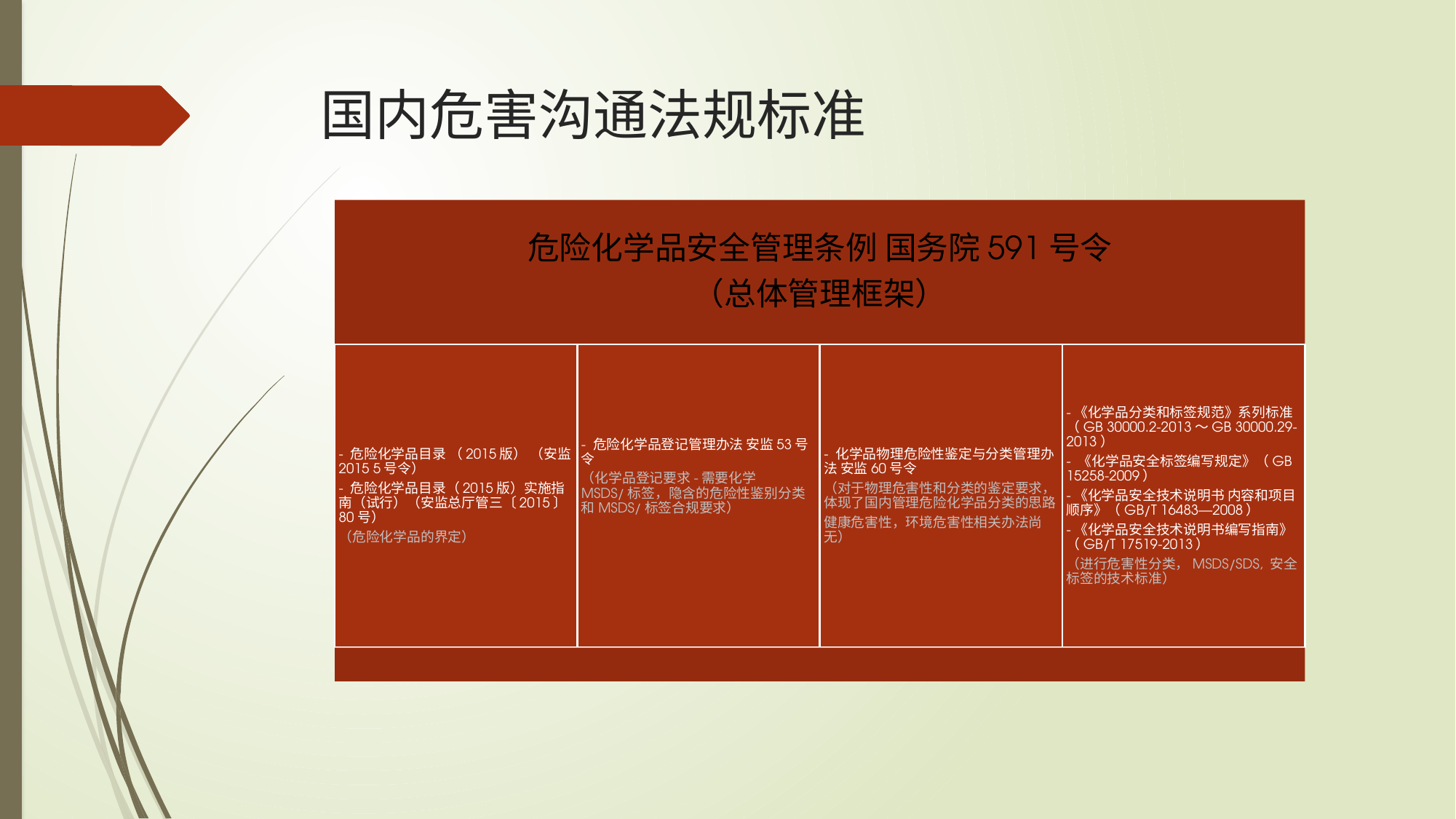

# 国内危害沟通法规标准
危险化学品安全管理条例 国务院591号令
（总体管理框架）
- 危险化学品目录 （2015版） （安监2015 5号令）
- 危险化学品目录（2015版）实施指南（试行）（安监总厅管三〔2015〕80号）
（危险化学品的界定）
- 危险化学品登记管理办法 安监53号令
（化学品登记要求-需要化学MSDS/标签，隐含的危险性鉴别分类和MSDS/标签合规要求）

- 化学品物理危险性鉴定与分类管理办法 安监60号令
（对于物理危害性和分类的鉴定要求，体现了国内管理危险化学品分类的思路
健康危害性，环境危害性相关办法尚无）
-《化学品分类和标签规范》系列标准（GB 30000.2-2013～GB 30000.29-2013）
- 《化学品安全标签编写规定》（GB 15258-2009）
-《化学品安全技术说明书 内容和项目顺序》（GB/T 16483—2008）
-《化学品安全技术说明书编写指南》（GB/T 17519-2013）
（进行危害性分类，MSDS/SDS, 安全标签的技术标准）